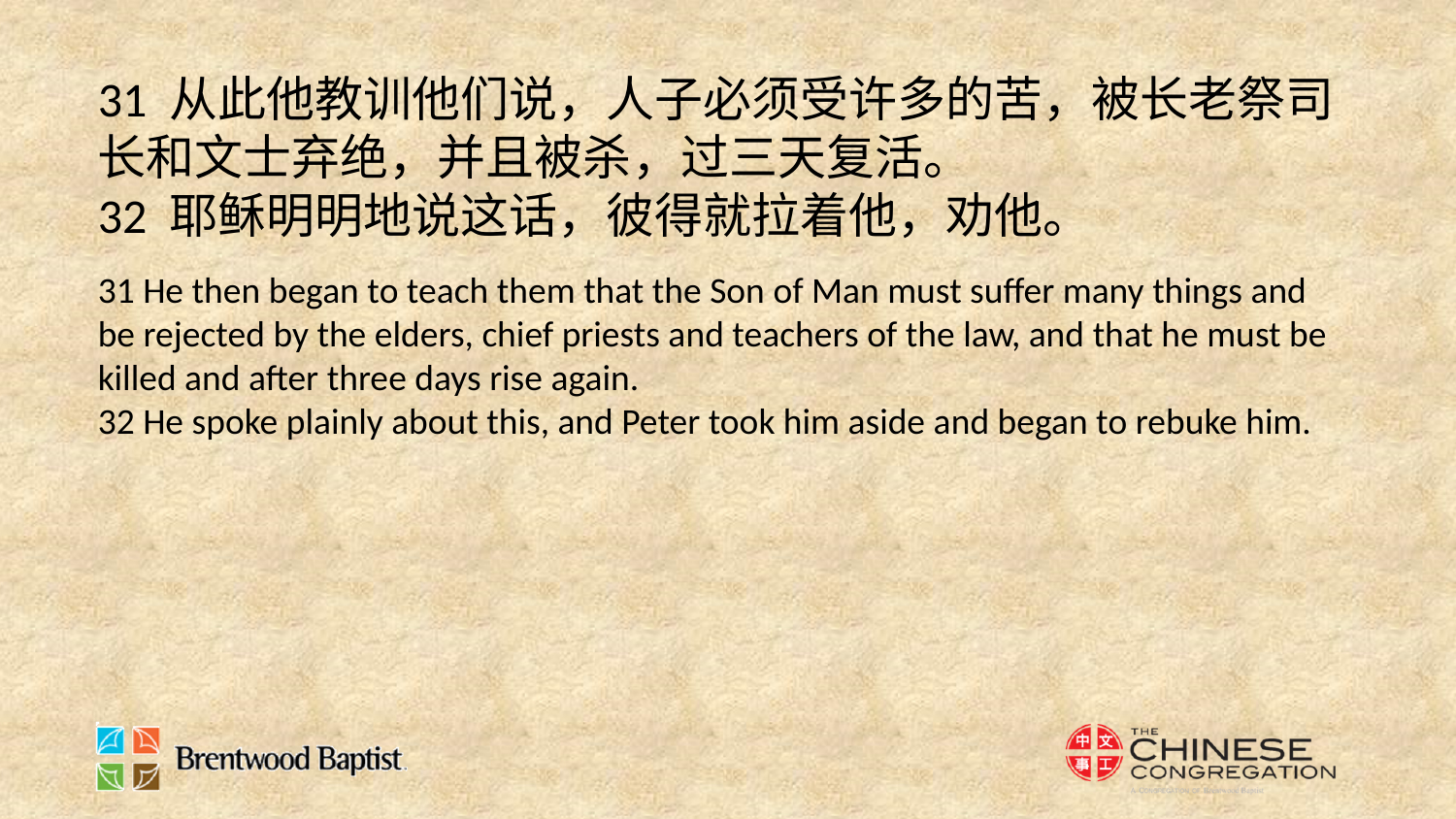

31 从此他教训他们说，人子必须受许多的苦，被长老祭司长和文士弃绝，并且被杀，过三天复活。
32 耶稣明明地说这话，彼得就拉着他，劝他。

31 He then began to teach them that the Son of Man must suffer many things and be rejected by the elders, chief priests and teachers of the law, and that he must be killed and after three days rise again.
32 He spoke plainly about this, and Peter took him aside and began to rebuke him.